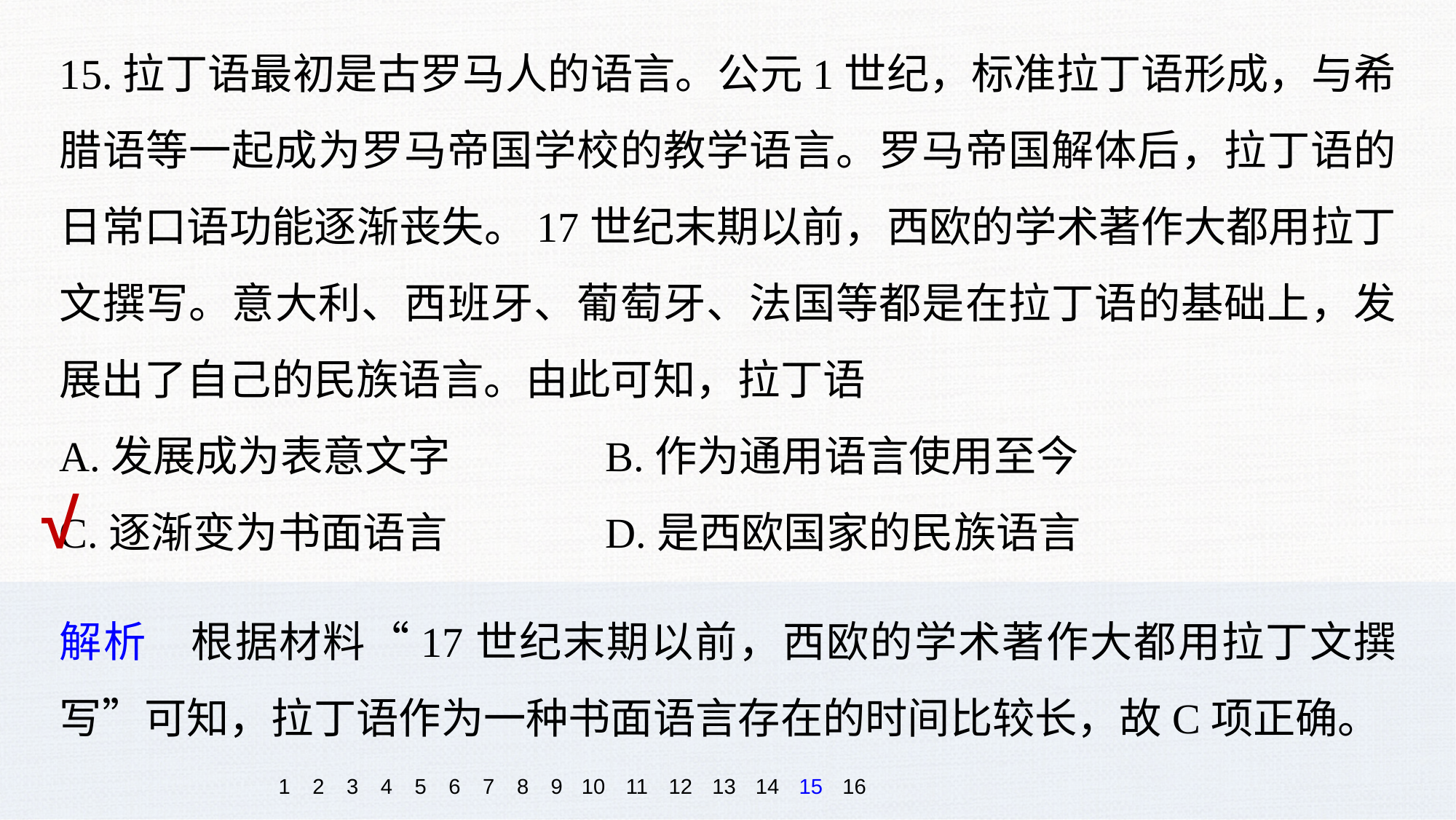

15.拉丁语最初是古罗马人的语言。公元1世纪，标准拉丁语形成，与希腊语等一起成为罗马帝国学校的教学语言。罗马帝国解体后，拉丁语的日常口语功能逐渐丧失。17世纪末期以前，西欧的学术著作大都用拉丁文撰写。意大利、西班牙、葡萄牙、法国等都是在拉丁语的基础上，发展出了自己的民族语言。由此可知，拉丁语
A.发展成为表意文字		B.作为通用语言使用至今
C.逐渐变为书面语言		D.是西欧国家的民族语言
√
解析　根据材料“17世纪末期以前，西欧的学术著作大都用拉丁文撰写”可知，拉丁语作为一种书面语言存在的时间比较长，故C项正确。
1
2
3
4
5
6
7
8
9
10
11
12
13
14
15
16